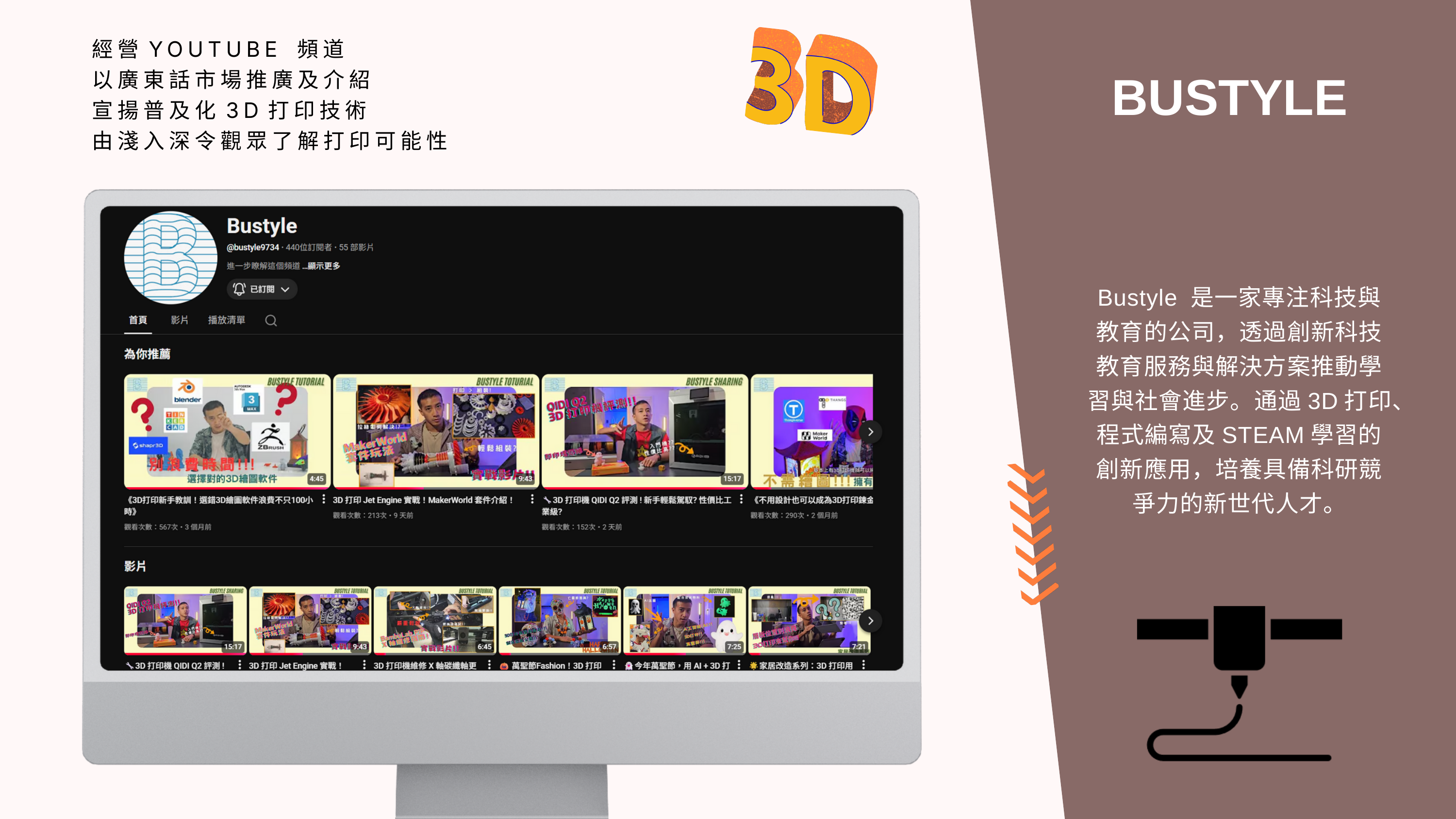

經營YOUTUBE 頻道
以廣東話市場推廣及介紹
宣揚普及化3D打印技術
由淺入深令觀眾了解打印可能性

BUSTYLE

Bustyle 是一家專注科技與教育的公司，透過創新科技教育服務與解決方案推動學習與社會進步。通過3D打印、程式編寫及STEAM學習的創新應用，培養具備科研競爭力的新世代人才。